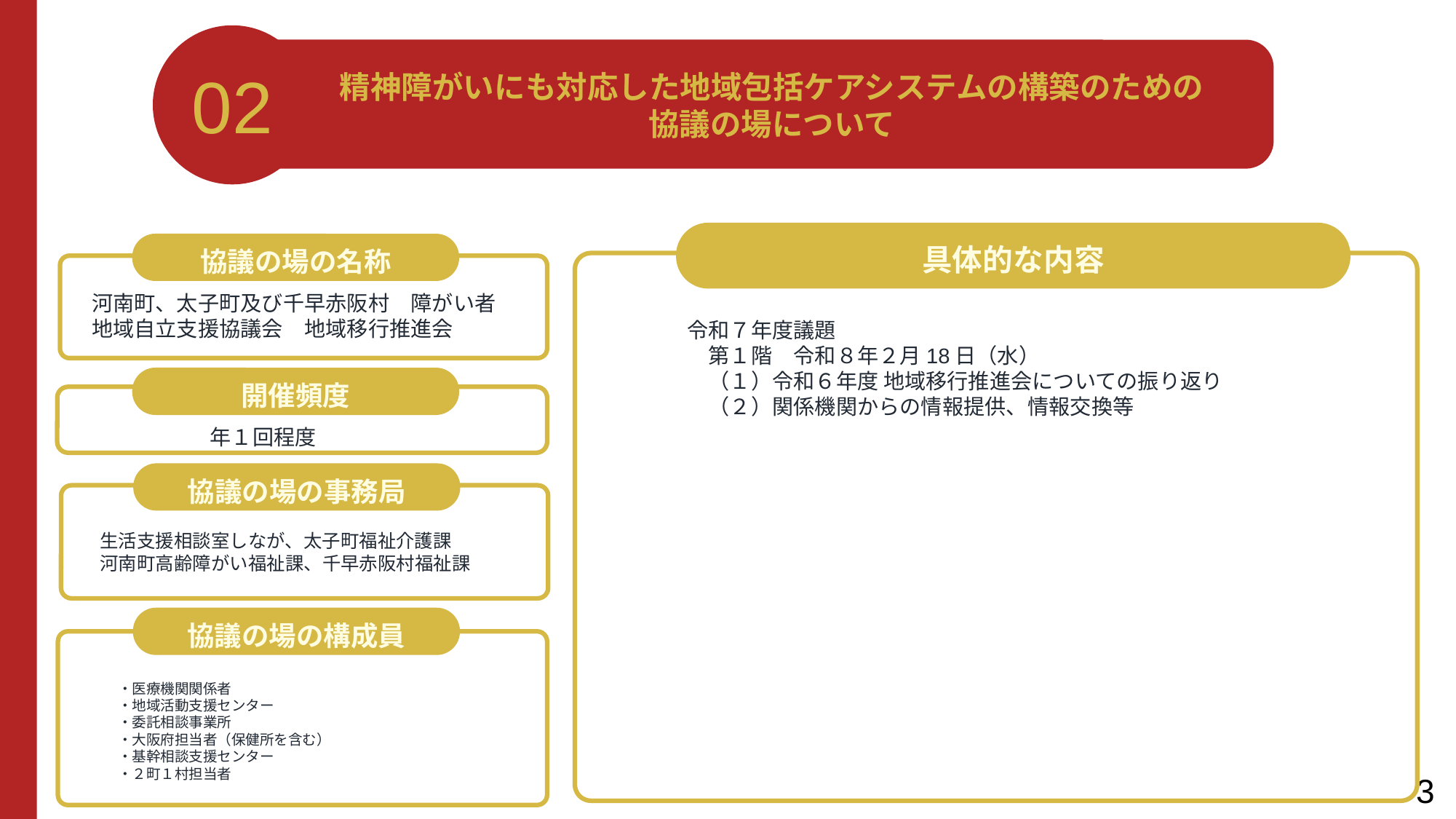

02

精神障がいにも対応した地域包括ケアシステムの構築のための
協議の場について
具体的な内容
協議の場の名称

河南町、太子町及び千早赤阪村　障がい者地域自立支援協議会　地域移行推進会
令和７年度議題
　第１階　令和８年２月18日（水）
　（１）令和６年度 地域移行推進会についての振り返り
　（２）関係機関からの情報提供、情報交換等

開催頻度

年１回程度
協議の場の事務局

生活支援相談室しなが、太子町福祉介護課
河南町高齢障がい福祉課、千早赤阪村福祉課
協議の場の構成員

・医療機関関係者
・地域活動支援センター
・委託相談事業所
・大阪府担当者（保健所を含む）
・基幹相談支援センター
・２町１村担当者